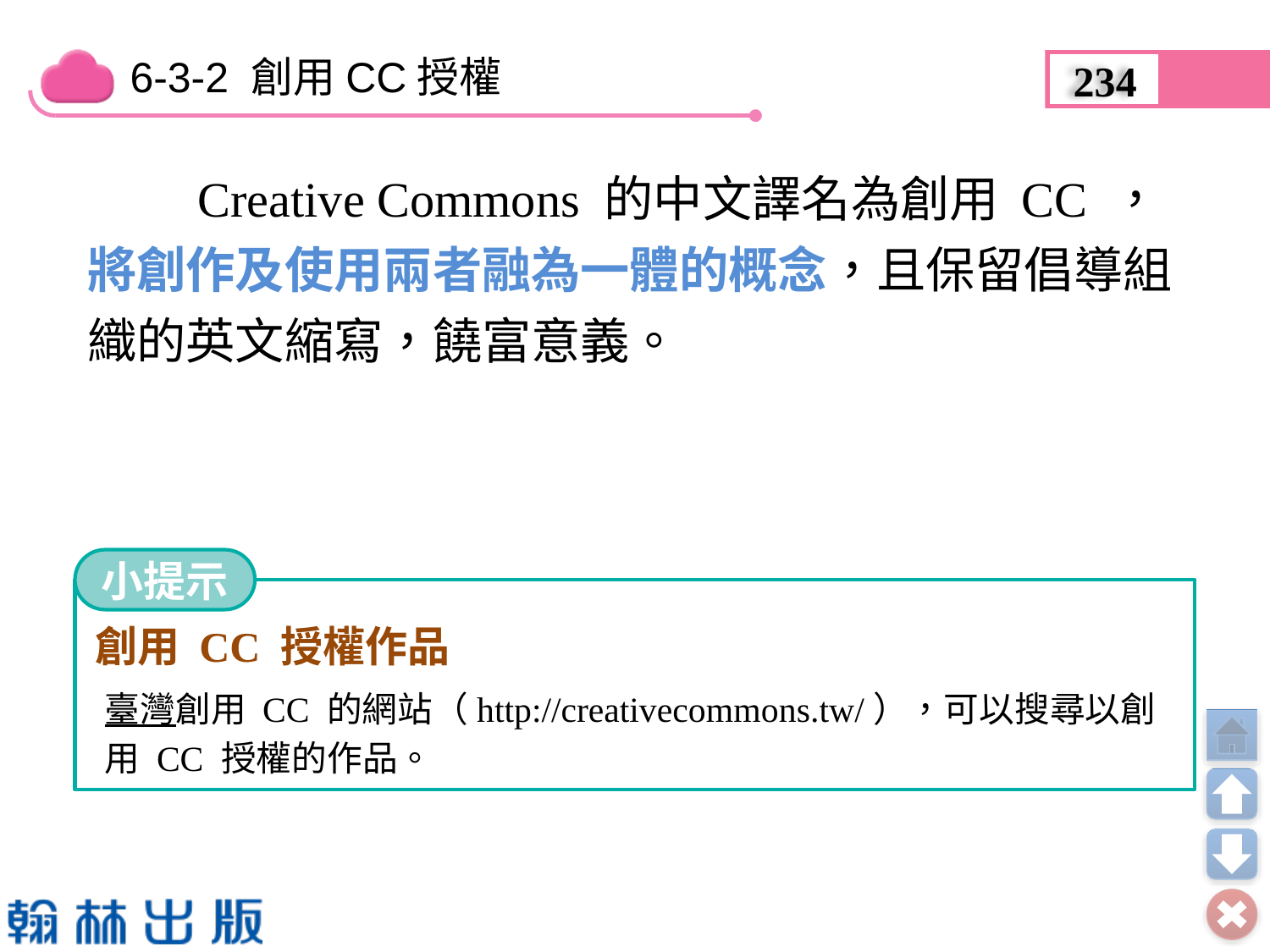

234
　　Creative Commons 的中文譯名為創用 CC ，將創作及使用兩者融為一體的概念，且保留倡導組織的英文縮寫，饒富意義。
小提示

創用 CC 授權作品
臺灣創用 CC 的網站（http://creativecommons.tw/），可以搜尋以創用 CC 授權的作品。